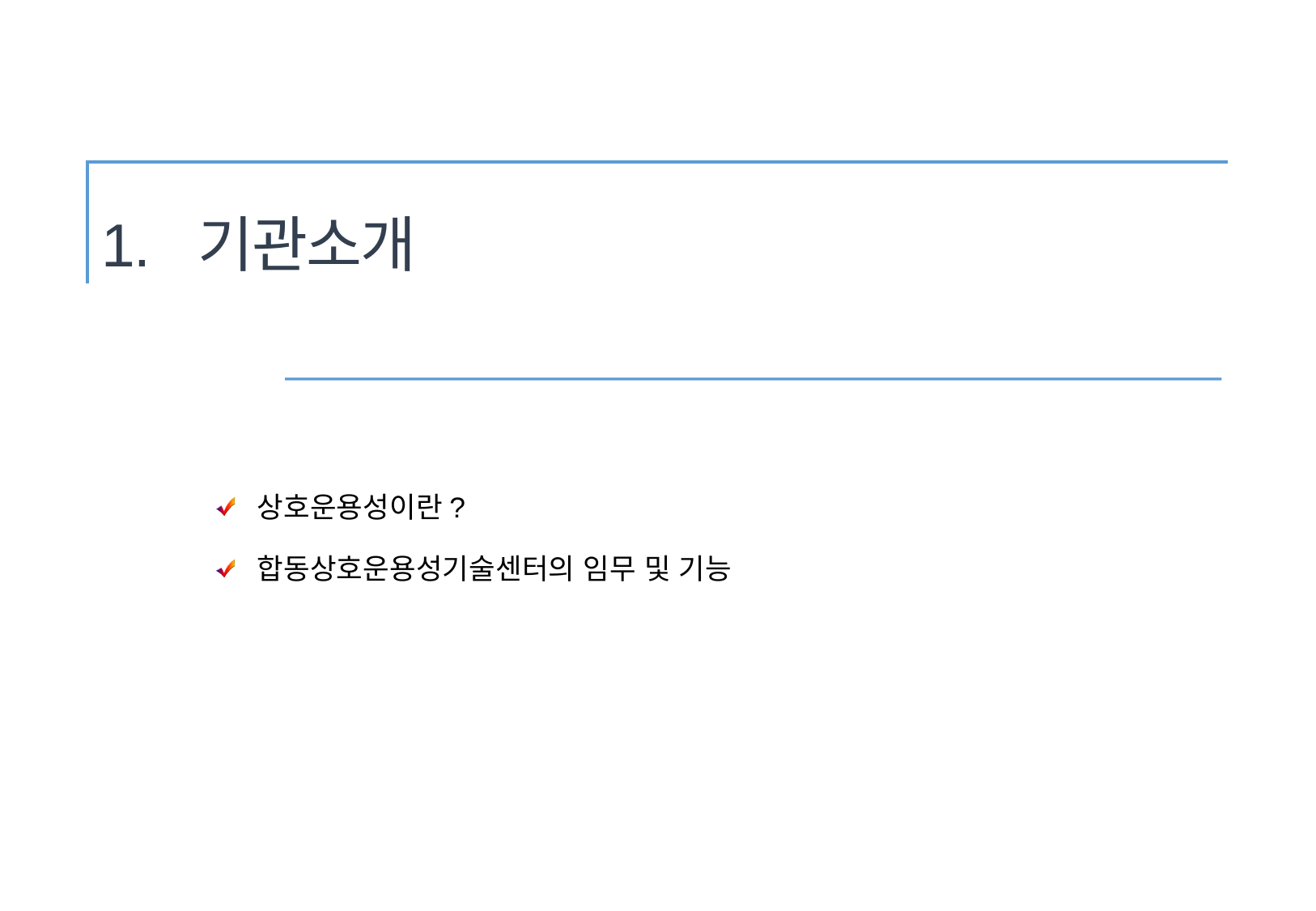

# 1.  기관소개
상호운용성이란?
합동상호운용성기술센터의 임무 및 기능